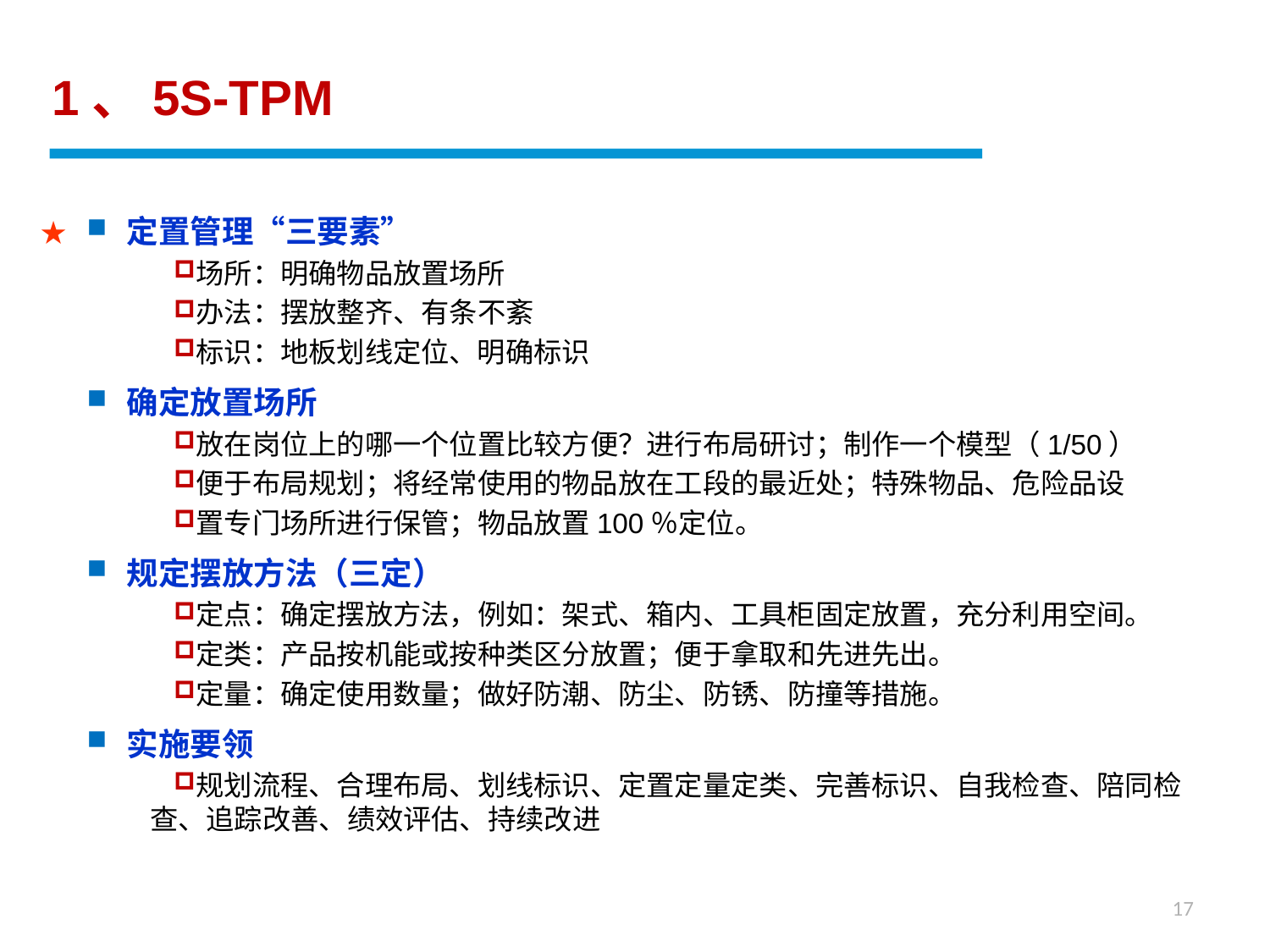

1、5S-TPM
定置管理“三要素”
场所：明确物品放置场所
办法：摆放整齐、有条不紊
标识：地板划线定位、明确标识
确定放置场所
放在岗位上的哪一个位置比较方便？进行布局研讨；制作一个模型（1/50）
便于布局规划；将经常使用的物品放在工段的最近处；特殊物品、危险品设
置专门场所进行保管；物品放置100％定位。
规定摆放方法（三定）
定点：确定摆放方法，例如：架式、箱内、工具柜固定放置，充分利用空间。
定类：产品按机能或按种类区分放置；便于拿取和先进先出。
定量：确定使用数量；做好防潮、防尘、防锈、防撞等措施。
实施要领
规划流程、合理布局、划线标识、定置定量定类、完善标识、自我检查、陪同检查、追踪改善、绩效评估、持续改进
★
17